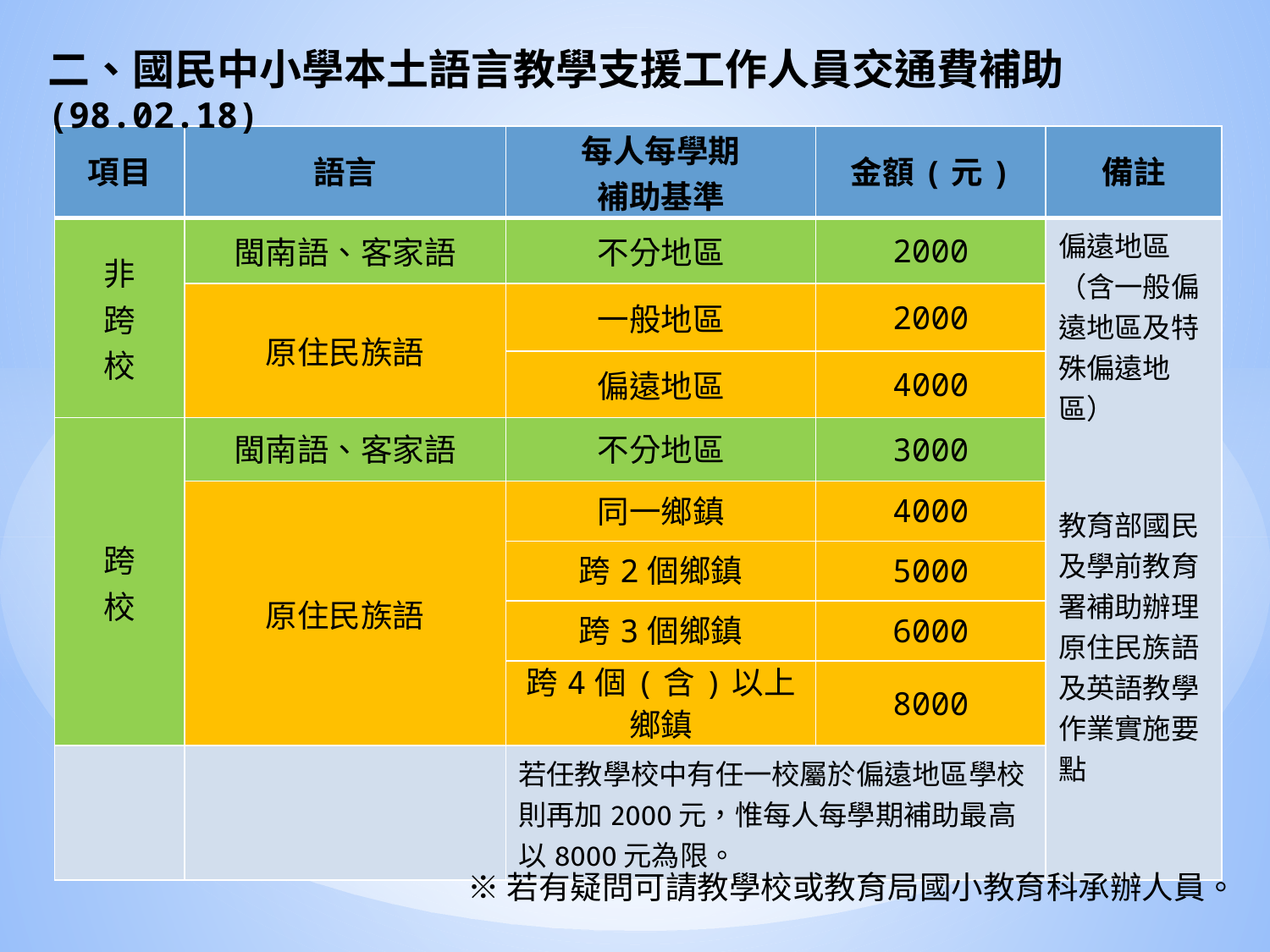

二、國民中小學本土語言教學支援工作人員交通費補助(98.02.18)
| 項目 | 語言 | 每人每學期 補助基準 | 金額(元) | 備註 |
| --- | --- | --- | --- | --- |
| 非 跨 校 | 閩南語、客家語 | 不分地區 | 2000 | 偏遠地區 （含一般偏遠地區及特殊偏遠地區） 教育部國民及學前教育署補助辦理原住民族語及英語教學作業實施要點 |
|  | 原住民族語 | 一般地區 | 2000 |  |
|  |  | 偏遠地區 | 4000 |  |
| 跨 校 | 閩南語、客家語 | 不分地區 | 3000 |  |
|  | 原住民族語 | 同一鄉鎮 | 4000 |  |
|  |  | 跨2個鄉鎮 | 5000 |  |
|  |  | 跨3個鄉鎮 | 6000 |  |
|  |  | 跨4個(含)以上鄉鎮 | 8000 |  |
|  |  | 若任教學校中有任一校屬於偏遠地區學校則再加2000元，惟每人每學期補助最高以8000元為限。 |  |  |
※若有疑問可請教學校或教育局國小教育科承辦人員。